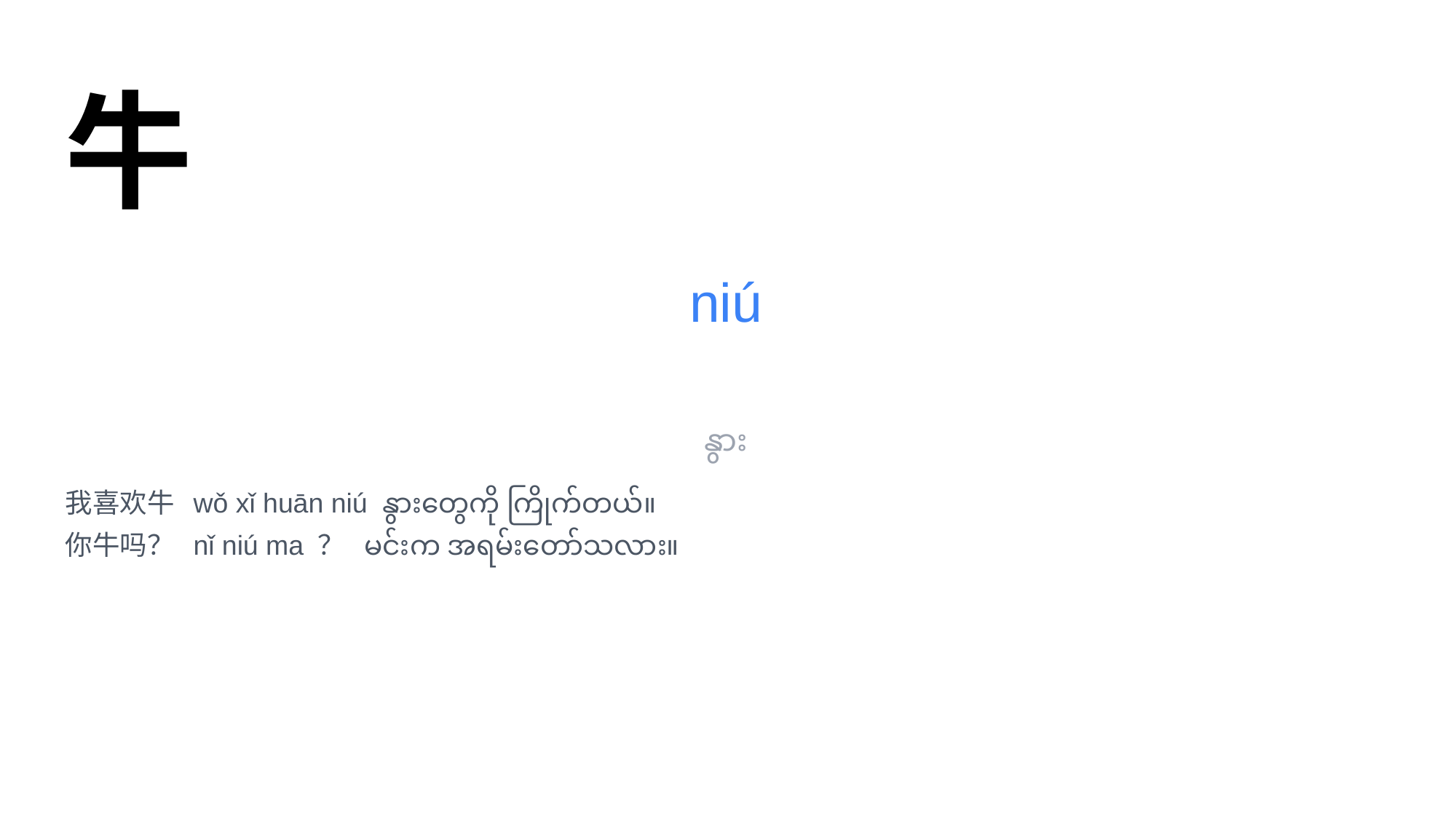

牛
niú

နွား
我喜欢牛  wǒ xǐ huān niú  နွားတွေကို ကြိုက်တယ်။
你牛吗？  nǐ niú ma ？  မင်းက အရမ်းတော်သလား။